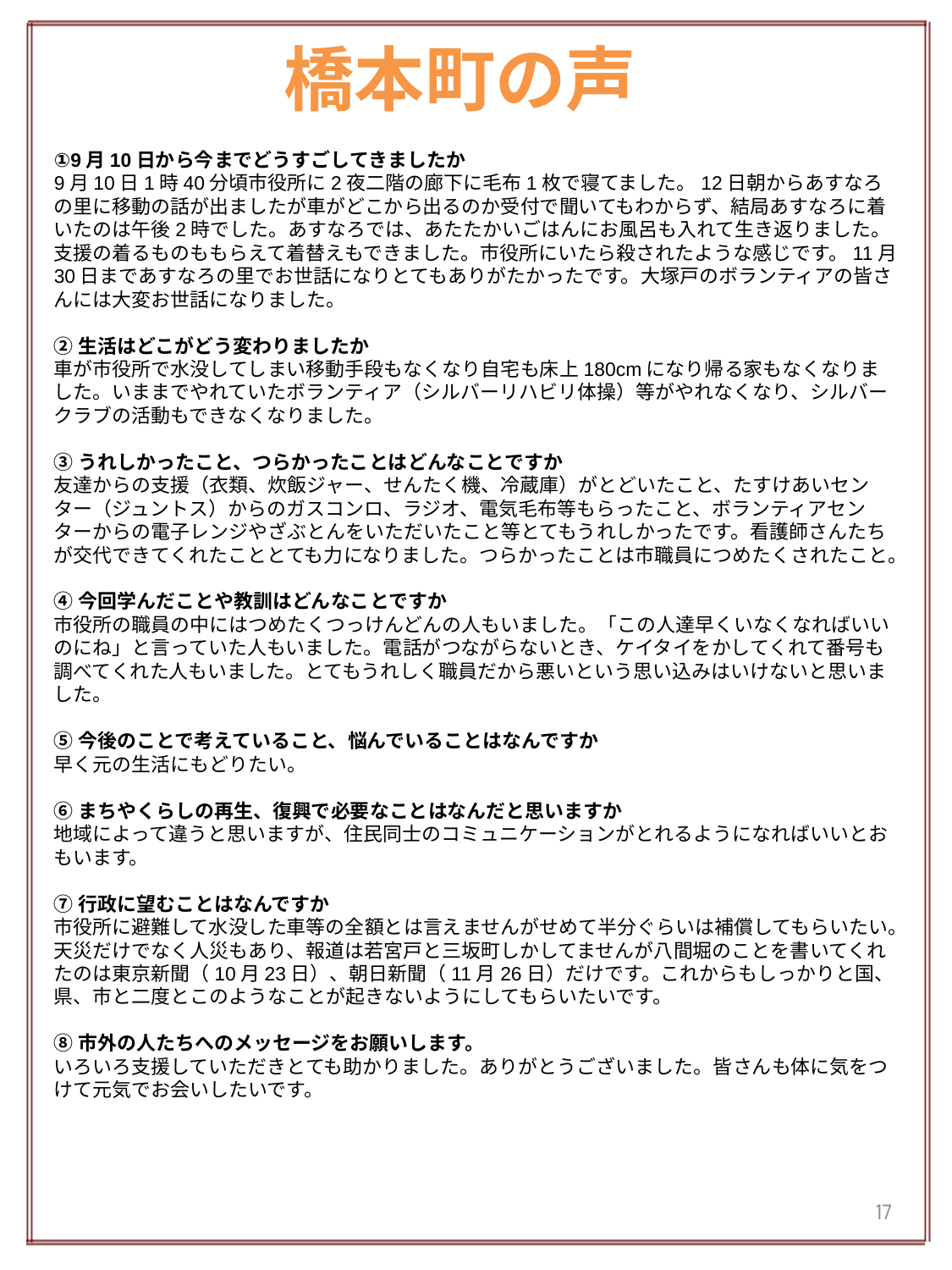

# 橋本町の声
①9月10日から今までどうすごしてきましたか
9月10日1時40分頃市役所に2夜二階の廊下に毛布1枚で寝てました。12日朝からあすなろの里に移動の話が出ましたが車がどこから出るのか受付で聞いてもわからず、結局あすなろに着いたのは午後2時でした。あすなろでは、あたたかいごはんにお風呂も入れて生き返りました。支援の着るものももらえて着替えもできました。市役所にいたら殺されたような感じです。11月30日まであすなろの里でお世話になりとてもありがたかったです。大塚戸のボランティアの皆さんには大変お世話になりました。

②生活はどこがどう変わりましたか
車が市役所で水没してしまい移動手段もなくなり自宅も床上180cmになり帰る家もなくなりました。いままでやれていたボランティア（シルバーリハビリ体操）等がやれなくなり、シルバークラブの活動もできなくなりました。

③うれしかったこと、つらかったことはどんなことですか
友達からの支援（衣類、炊飯ジャー、せんたく機、冷蔵庫）がとどいたこと、たすけあいセンター（ジュントス）からのガスコンロ、ラジオ、電気毛布等もらったこと、ボランティアセンターからの電子レンジやざぶとんをいただいたこと等とてもうれしかったです。看護師さんたちが交代できてくれたこととても力になりました。つらかったことは市職員につめたくされたこと。

④今回学んだことや教訓はどんなことですか
市役所の職員の中にはつめたくつっけんどんの人もいました。「この人達早くいなくなればいいのにね」と言っていた人もいました。電話がつながらないとき、ケイタイをかしてくれて番号も調べてくれた人もいました。とてもうれしく職員だから悪いという思い込みはいけないと思いました。

⑤今後のことで考えていること、悩んでいることはなんですか
早く元の生活にもどりたい。

⑥まちやくらしの再生、復興で必要なことはなんだと思いますか
地域によって違うと思いますが、住民同士のコミュニケーションがとれるようになればいいとおもいます。

⑦行政に望むことはなんですか
市役所に避難して水没した車等の全額とは言えませんがせめて半分ぐらいは補償してもらいたい。天災だけでなく人災もあり、報道は若宮戸と三坂町しかしてませんが八間堀のことを書いてくれたのは東京新聞（10月23日）、朝日新聞（11月26日）だけです。これからもしっかりと国、県、市と二度とこのようなことが起きないようにしてもらいたいです。

⑧市外の人たちへのメッセージをお願いします。
いろいろ支援していただきとても助かりました。ありがとうございました。皆さんも体に気をつけて元気でお会いしたいです。

17